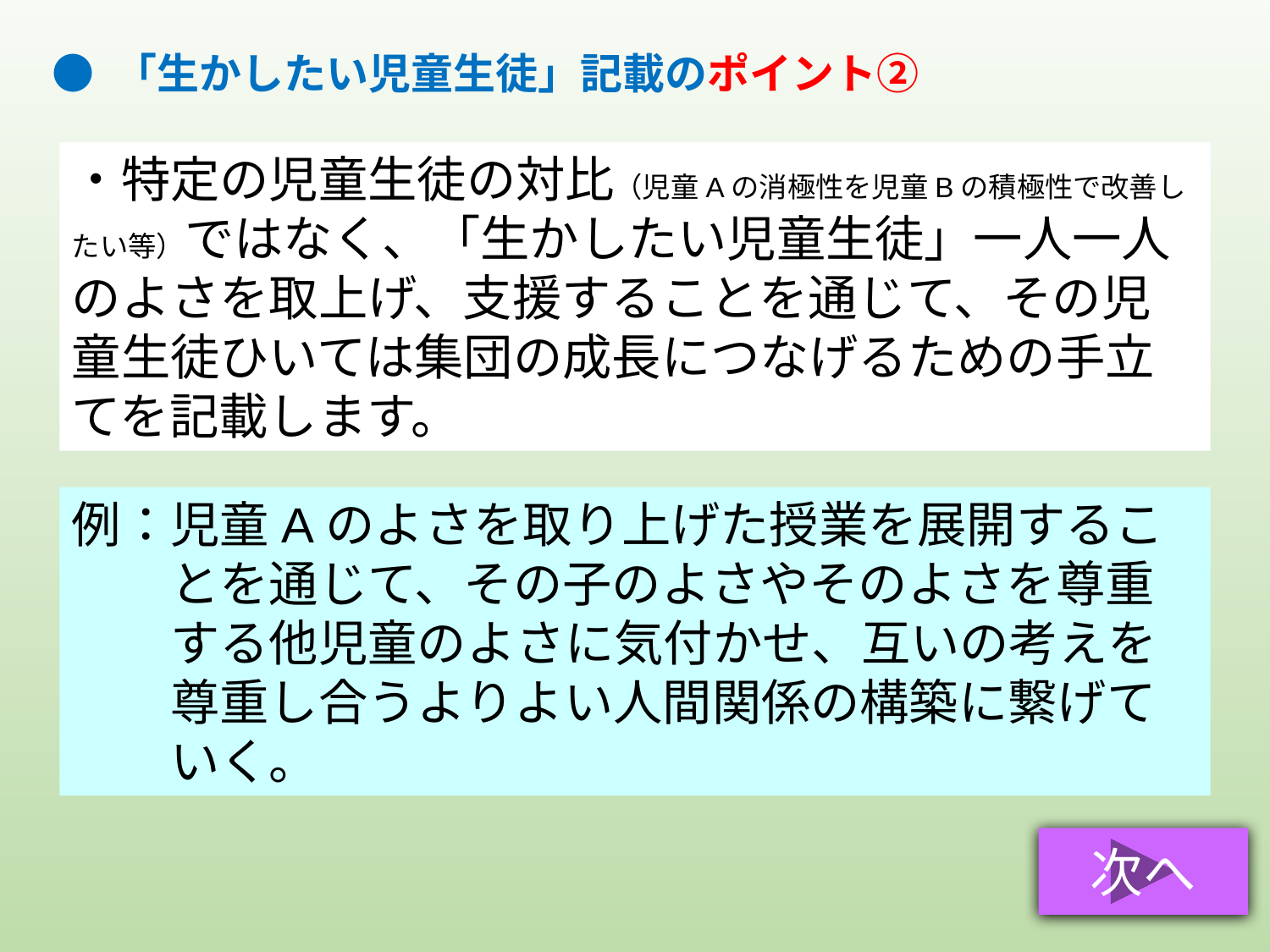

● 「生かしたい児童生徒」記載のポイント②
・特定の児童生徒の対比（児童Aの消極性を児童Bの積極性で改善したい等）ではなく、「生かしたい児童生徒」一人一人のよさを取上げ、支援することを通じて、その児童生徒ひいては集団の成長につなげるための手立てを記載します。
例：児童Aのよさを取り上げた授業を展開するこ
　　とを通じて、その子のよさやそのよさを尊重
　　する他児童のよさに気付かせ、互いの考えを
　　尊重し合うよりよい人間関係の構築に繋げて
　　いく。
次へ